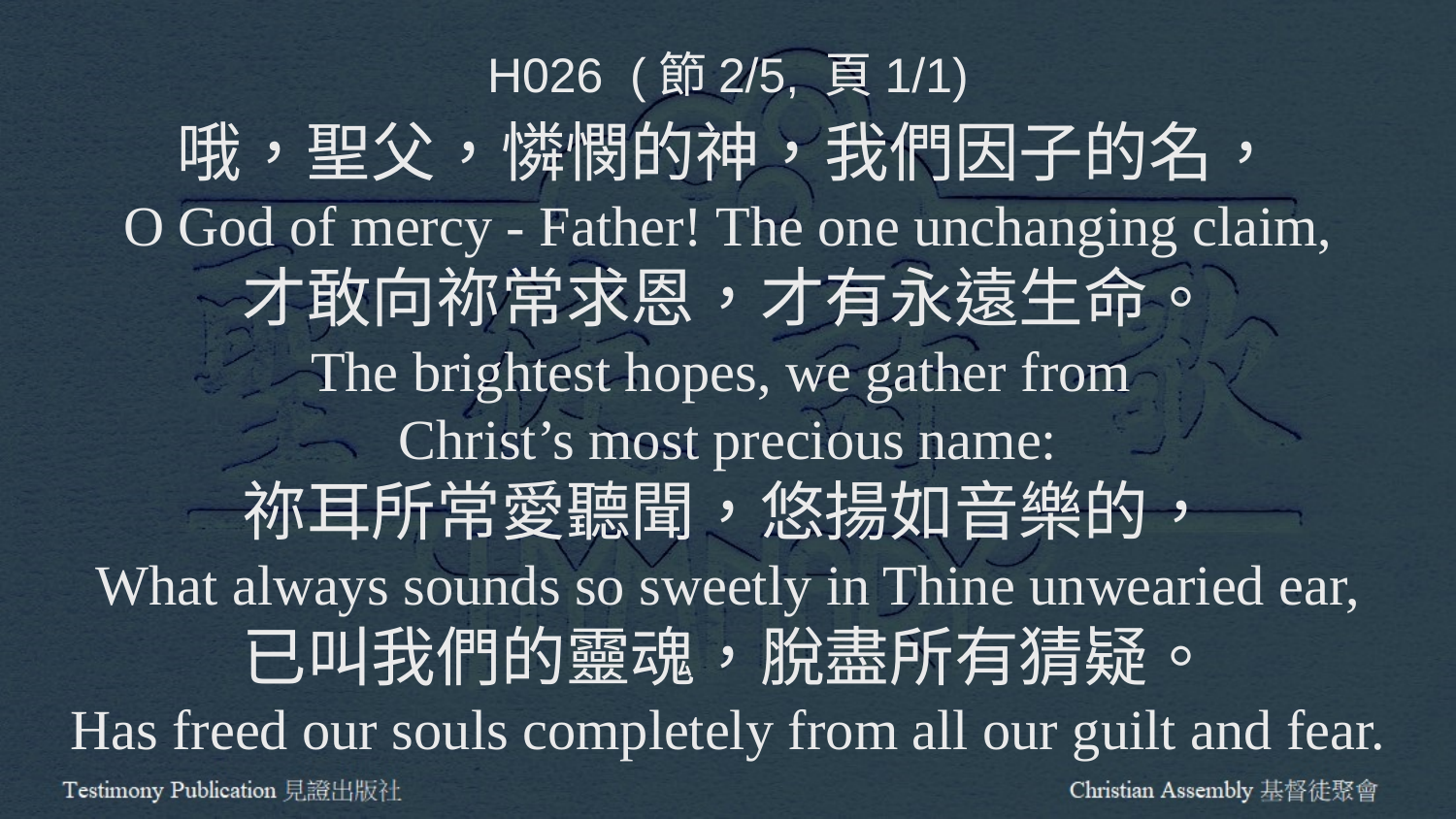

H026  (節2/5, 頁1/1)
哦，聖父，憐憫的神，我們因子的名，
O God of mercy - Father! The one unchanging claim,
才敢向祢常求恩，才有永遠生命。
The brightest hopes, we gather from
Christ’s most precious name:
祢耳所常愛聽聞，悠揚如音樂的，
What always sounds so sweetly in Thine unwearied ear,
已叫我們的靈魂，脫盡所有猜疑。
Has freed our souls completely from all our guilt and fear.